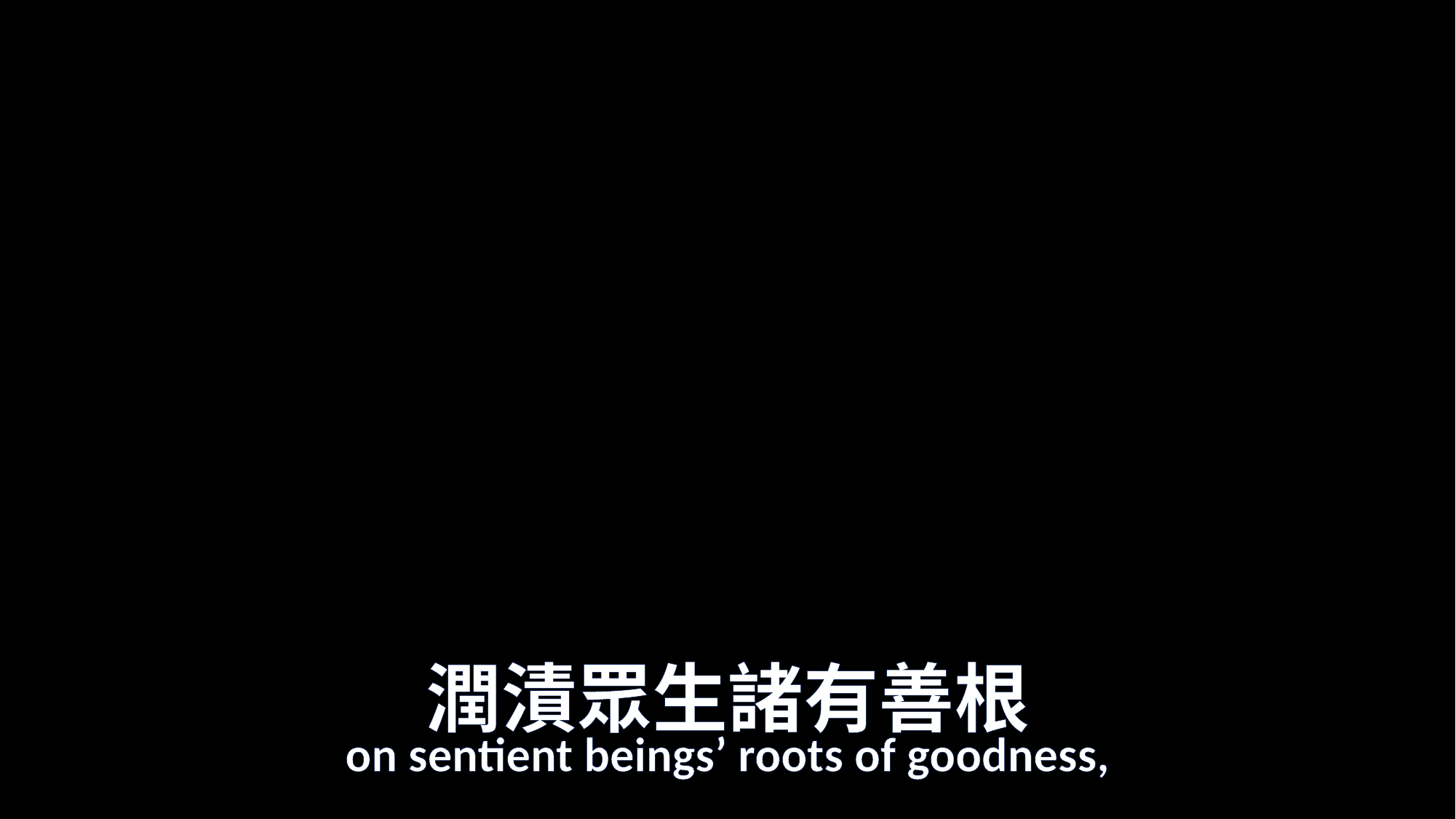

# 潤漬眾生諸有善根
on sentient beings’ roots of goodness,